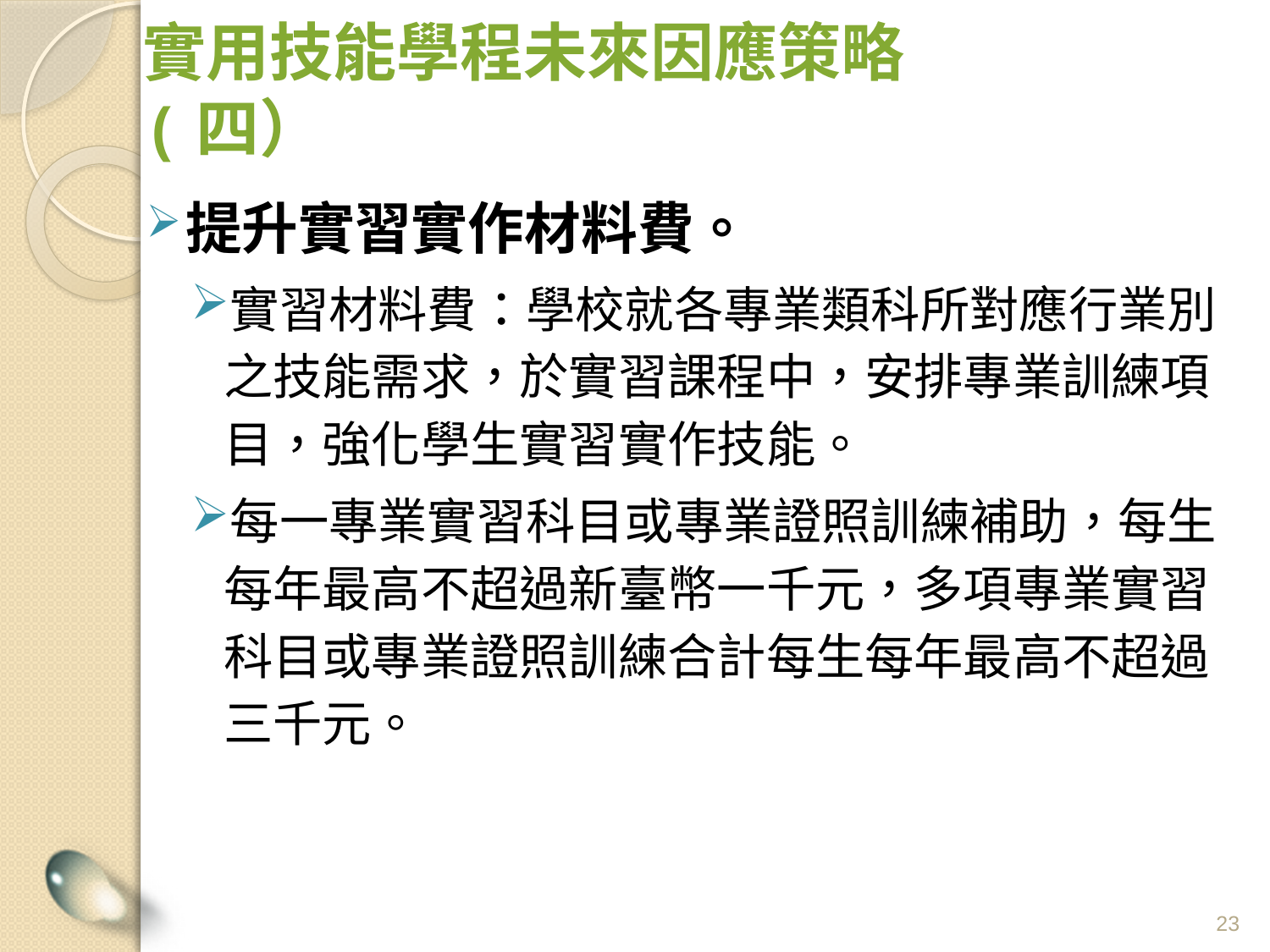

實用技能學程未來因應策略(四）
提升實習實作材料費。
實習材料費：學校就各專業類科所對應行業別之技能需求，於實習課程中，安排專業訓練項目，強化學生實習實作技能。
每一專業實習科目或專業證照訓練補助，每生每年最高不超過新臺幣一千元，多項專業實習科目或專業證照訓練合計每生每年最高不超過三千元。
23